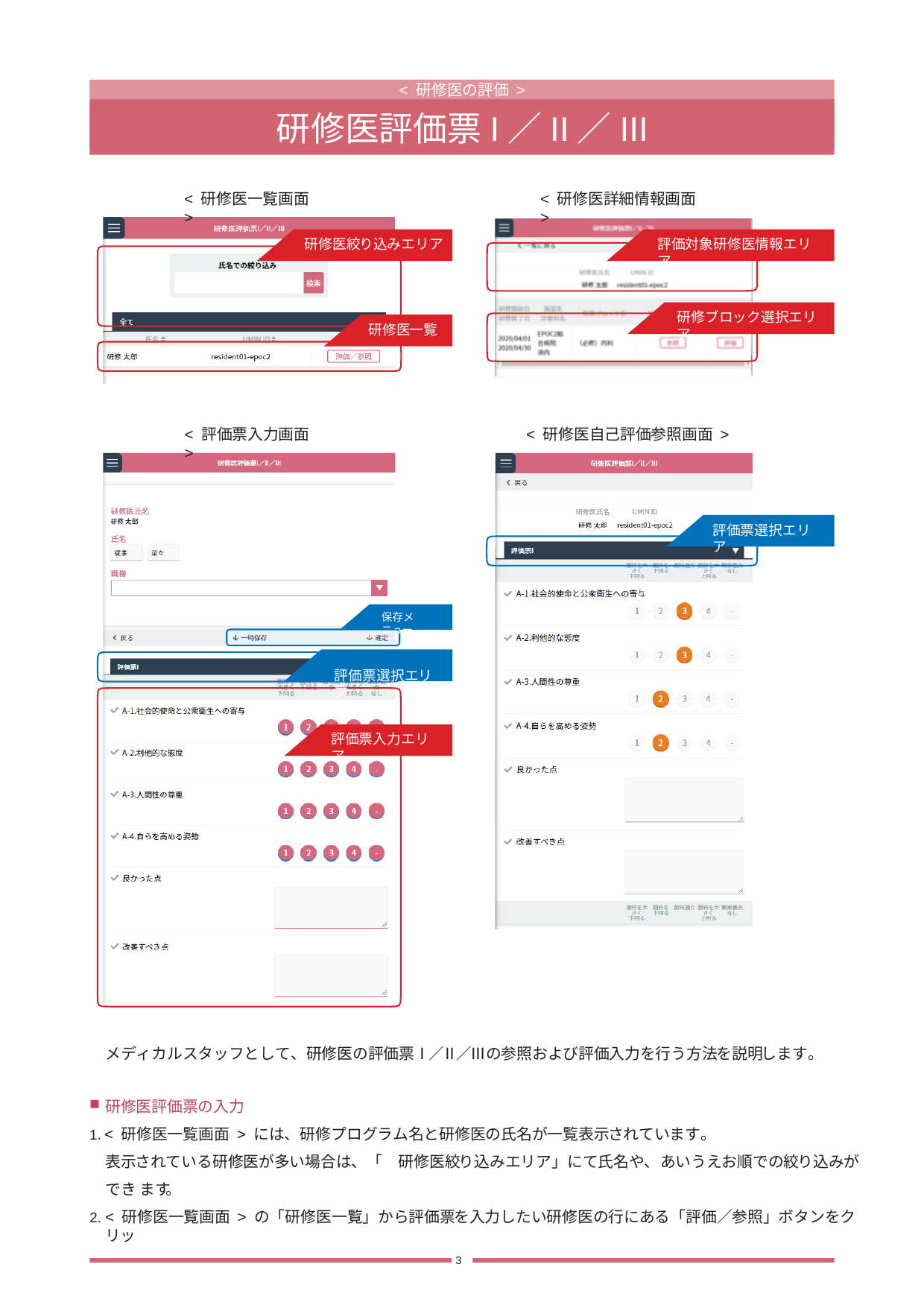

< 研修医の評価 >
研修医評価票I／II／III
< 研修医一覧画面>
< 研修医詳細情報画面 >

研修医絞り込みエリア
評価対象研修医情報エリア

研修ブロック選択エリア
研修医
一覧

< 研修医自己評価参照画面 >
< 評価票入力画面 >

評価票選択エリア

保存メニュー

評価票選択エリア

評価票入力エリア
メディカルスタッフとして、研修医の評価票Ⅰ／Ⅱ／Ⅲの参照および評価入力を行う方法を説明します。

研修医評価票の入力
< 研修医一覧画面> には、研修プログラム名と研修医の氏名が一覧表示されています。
表示されている研修医が多い場合は、「　研修医絞り込みエリア」にて氏名や、あいうえお順での絞り込みができ ます。
< 研修医一覧画面 > の「研修医一覧」から評価票を入力したい研修医の行にある「評価／参照」ボタンをクリッ
3